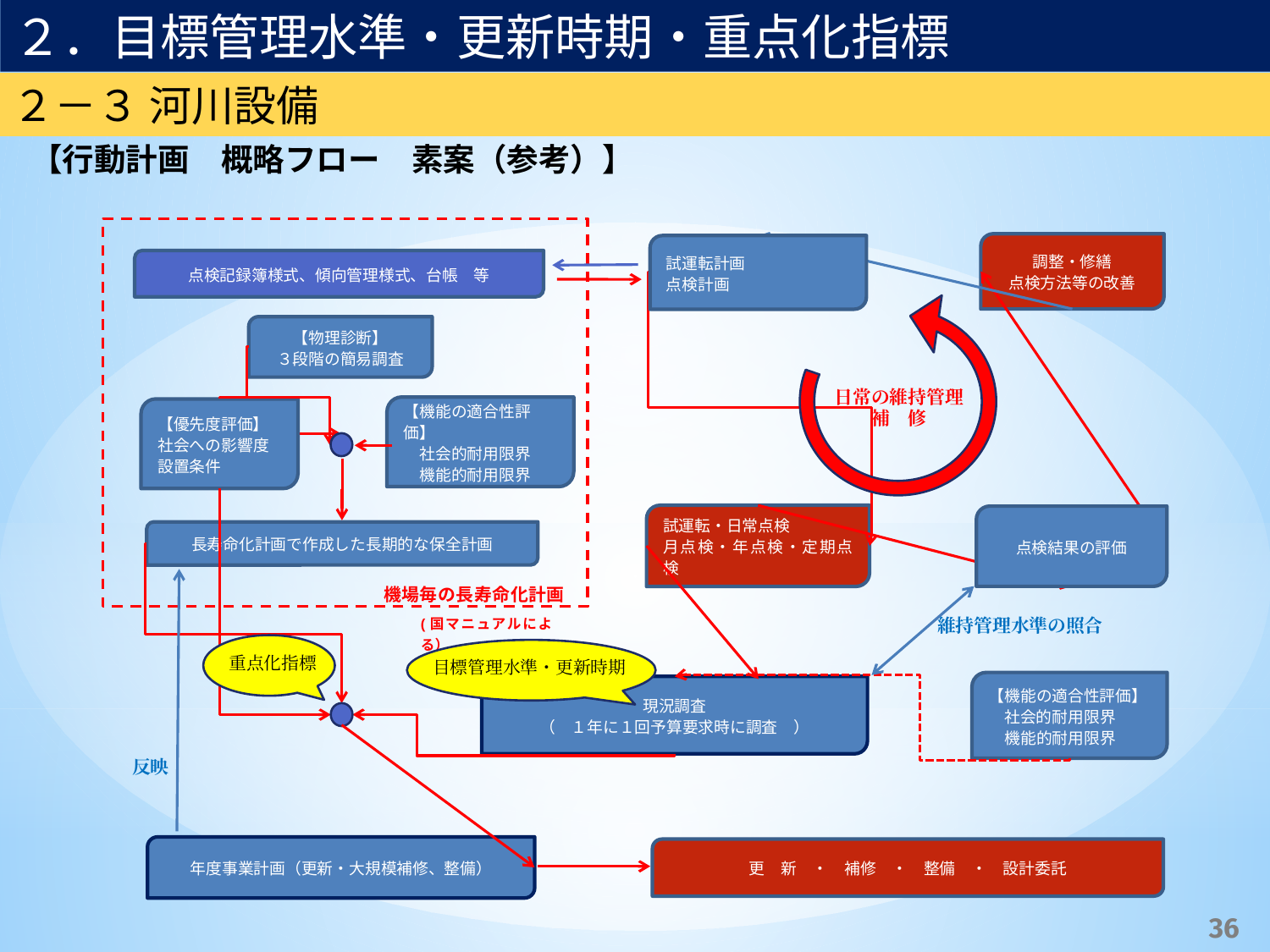

２．目標管理水準・更新時期・重点化指標

２－３ 河川設備
【行動計画　概略フロー　素案（参考）】

調整・修繕
点検方法等の改善
試運転計画
点検計画
点検記録簿様式、傾向管理様式、台帳　等

【物理診断】
３段階の簡易調査
日常の維持管理
補　修
【機能の適合性評価】
社会的耐用限界
機能的耐用限界
【優先度評価】
社会への影響度
設置条件

試運転・日常点検
月点検・年点検・定期点検
点検結果の評価
長寿命化計画で作成した長期的な保全計画
機場毎の長寿命化計画
(国マニュアルによる）
維持管理水準の照合

重点化指標

目標管理水準・更新時期
【機能の適合性評価】
社会的耐用限界
機能的耐用限界
現況調査
（　１年に１回予算要求時に調査　）

反映
年度事業計画（更新・大規模補修、整備）
更　新　・　補修　・　整備　・　設計委託
36